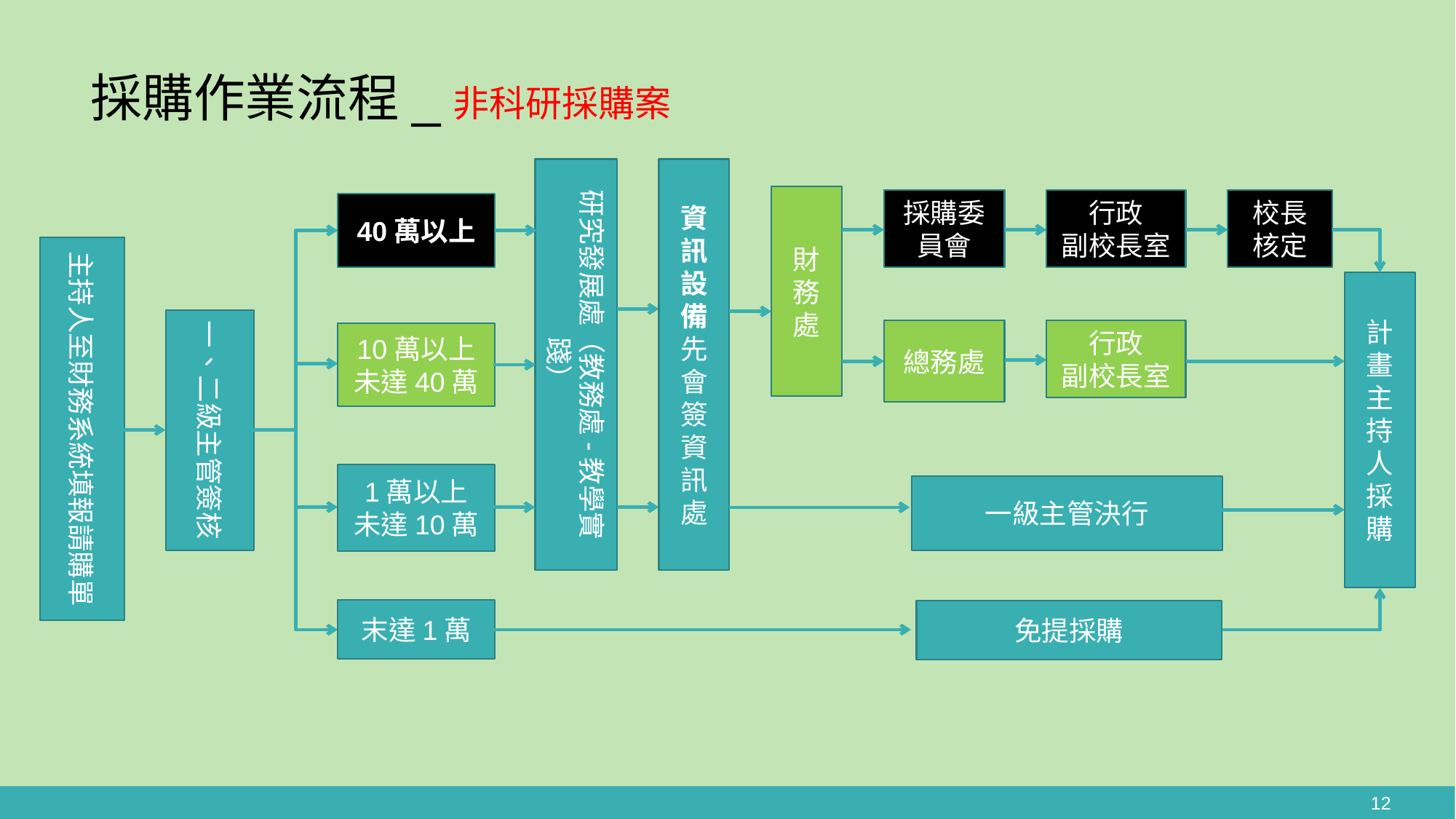

# 採購作業流程_非科研採購案
資訊設備先會簽資訊
處
研究發展處（教務處-教學實踐）
財務處
行政
副校長室
校長
核定
採購委員會
40萬以上

主持人至財務系統填報請購單
計畫主持人採購
一、二級主管簽核
總務處
行政
副校長室
10萬以上未達40萬
1萬以上
未達10萬
一級主管決行
末達1萬
免提採購
12